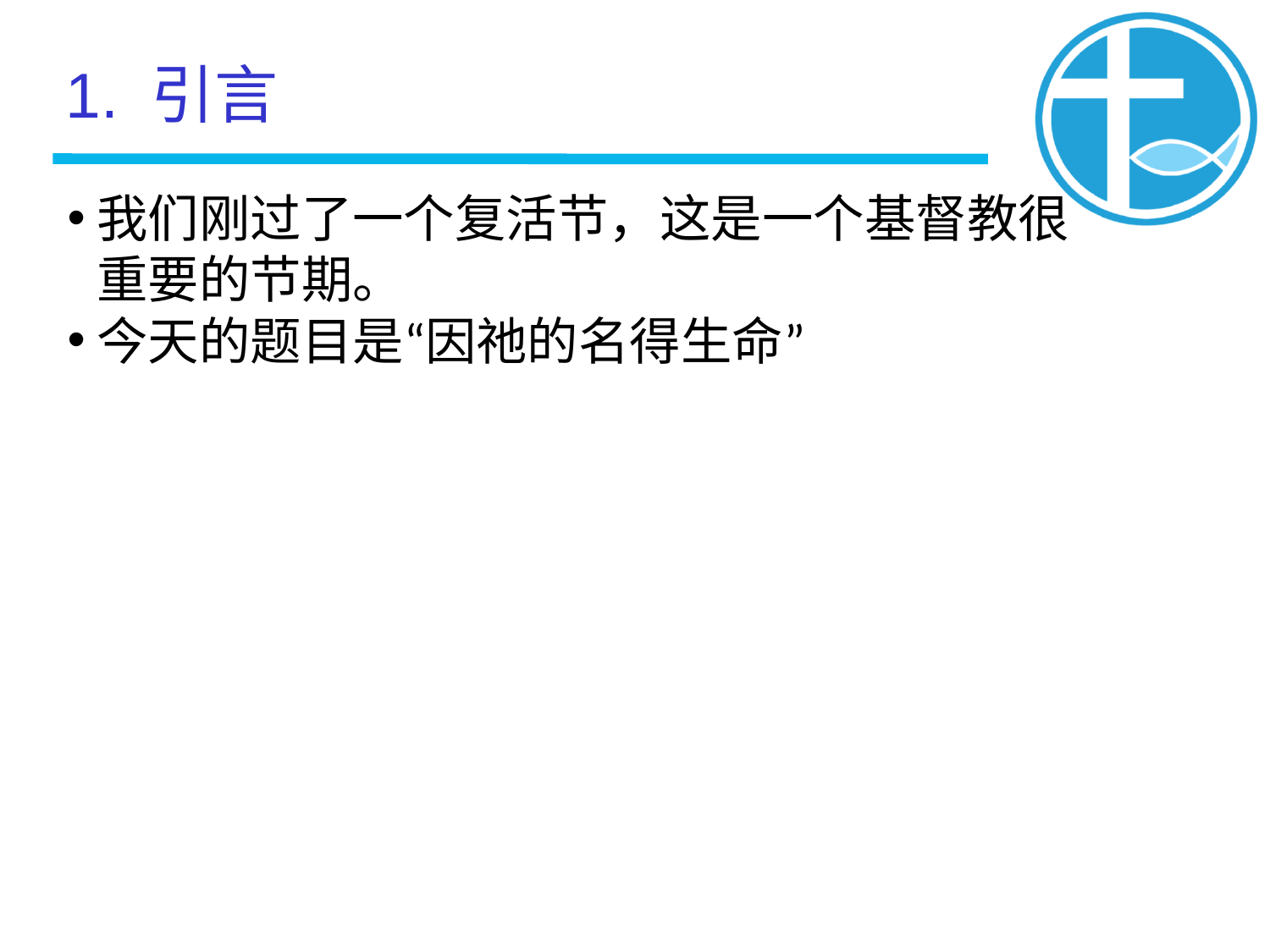

1. 引言
我们刚过了一个复活节，这是一个基督教很重要的节期。
今天的题目是“因祂的名得生命”